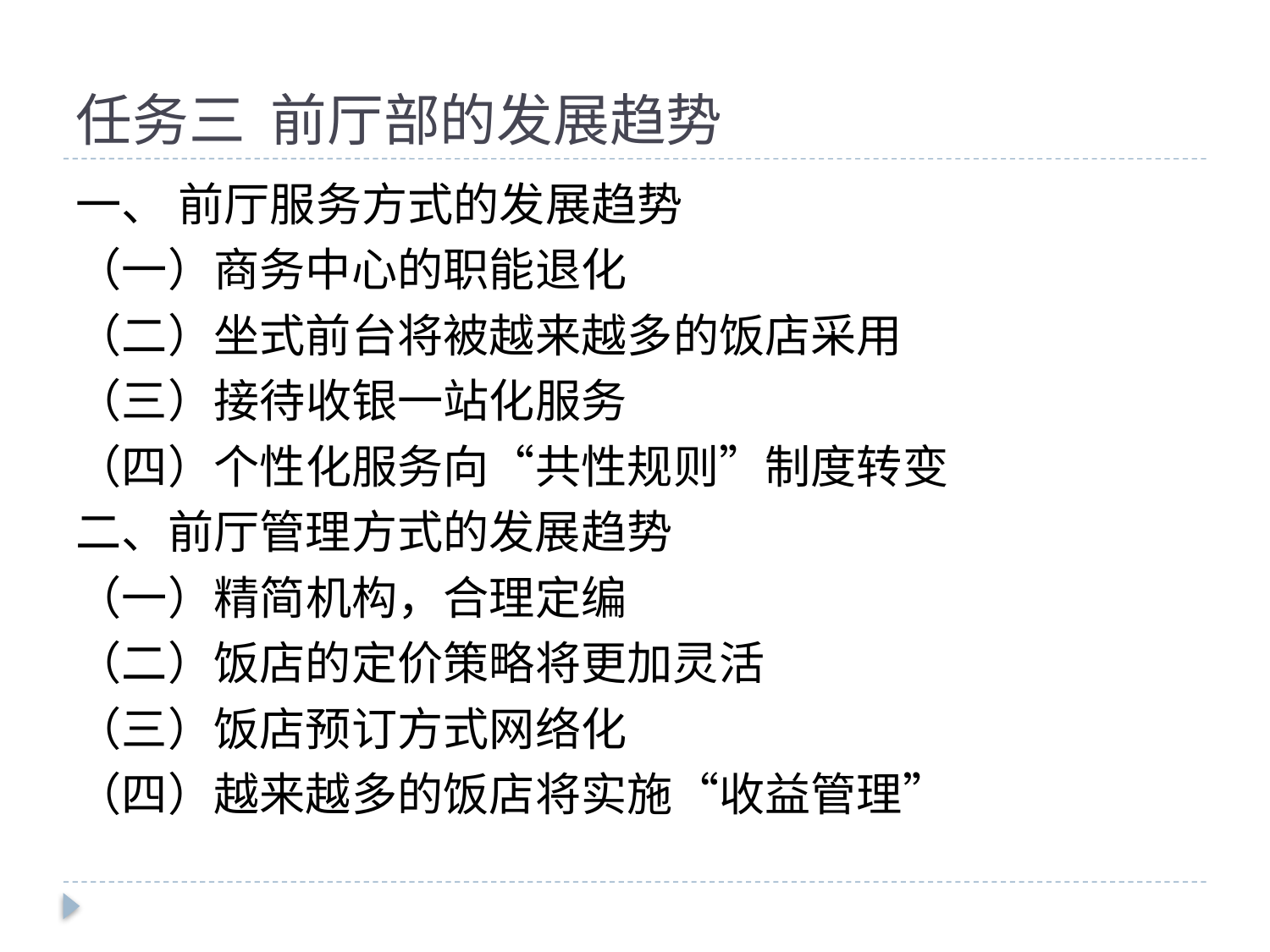

# 任务三  前厅部的发展趋势
一、 前厅服务方式的发展趋势
（一）商务中心的职能退化
（二）坐式前台将被越来越多的饭店采用
（三）接待收银一站化服务
（四）个性化服务向“共性规则”制度转变
二、前厅管理方式的发展趋势
（一）精简机构，合理定编
（二）饭店的定价策略将更加灵活
（三）饭店预订方式网络化
（四）越来越多的饭店将实施“收益管理”